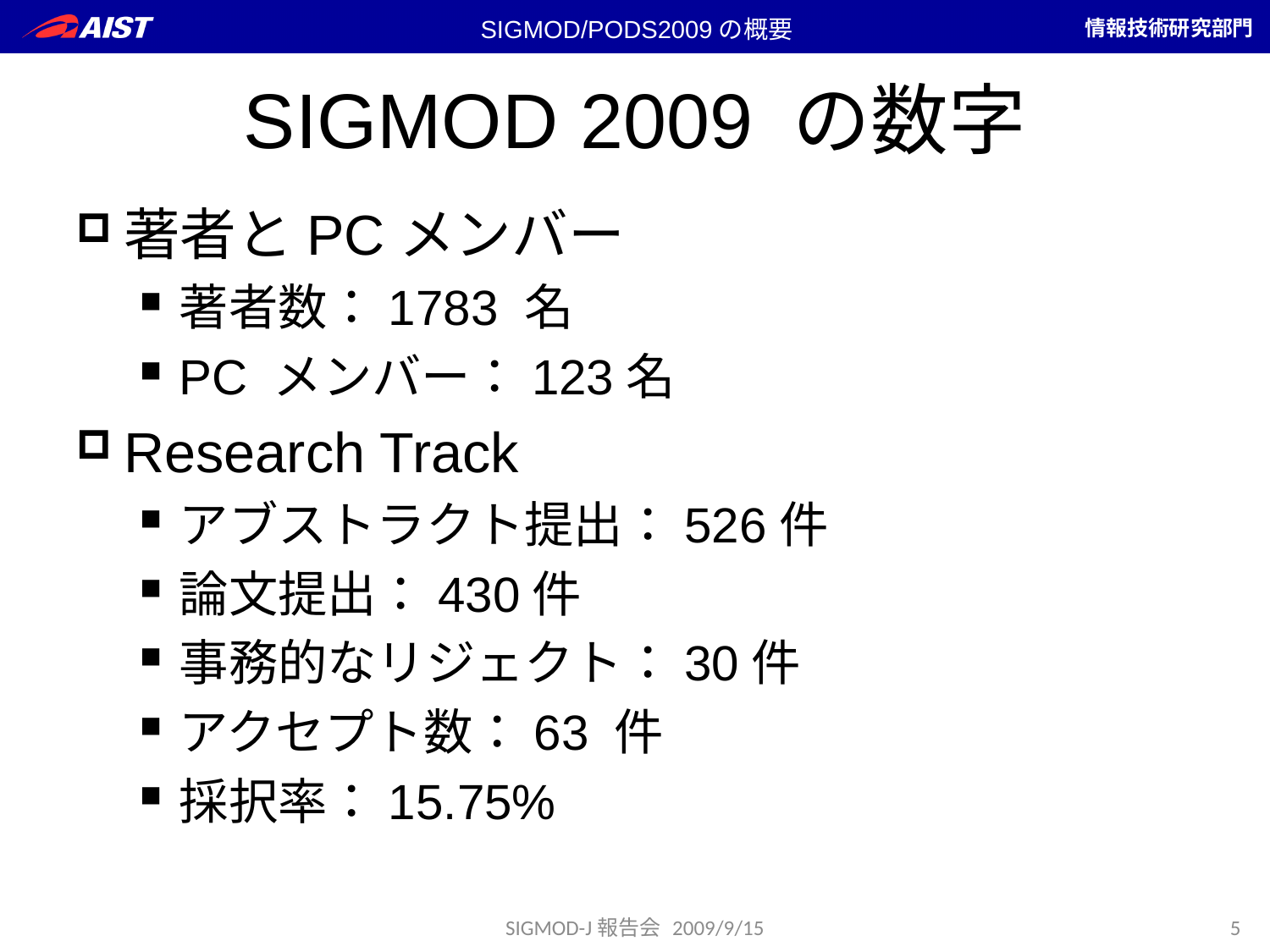

SIGMOD/PODS2009の概要
# SIGMOD 2009 の数字
著者とPCメンバー
著者数：1783 名
PC メンバー：123名
Research Track
アブストラクト提出：526件
論文提出：430件
事務的なリジェクト：30件
アクセプト数：63 件
採択率：15.75%
SIGMOD-J報告会 2009/9/15
5